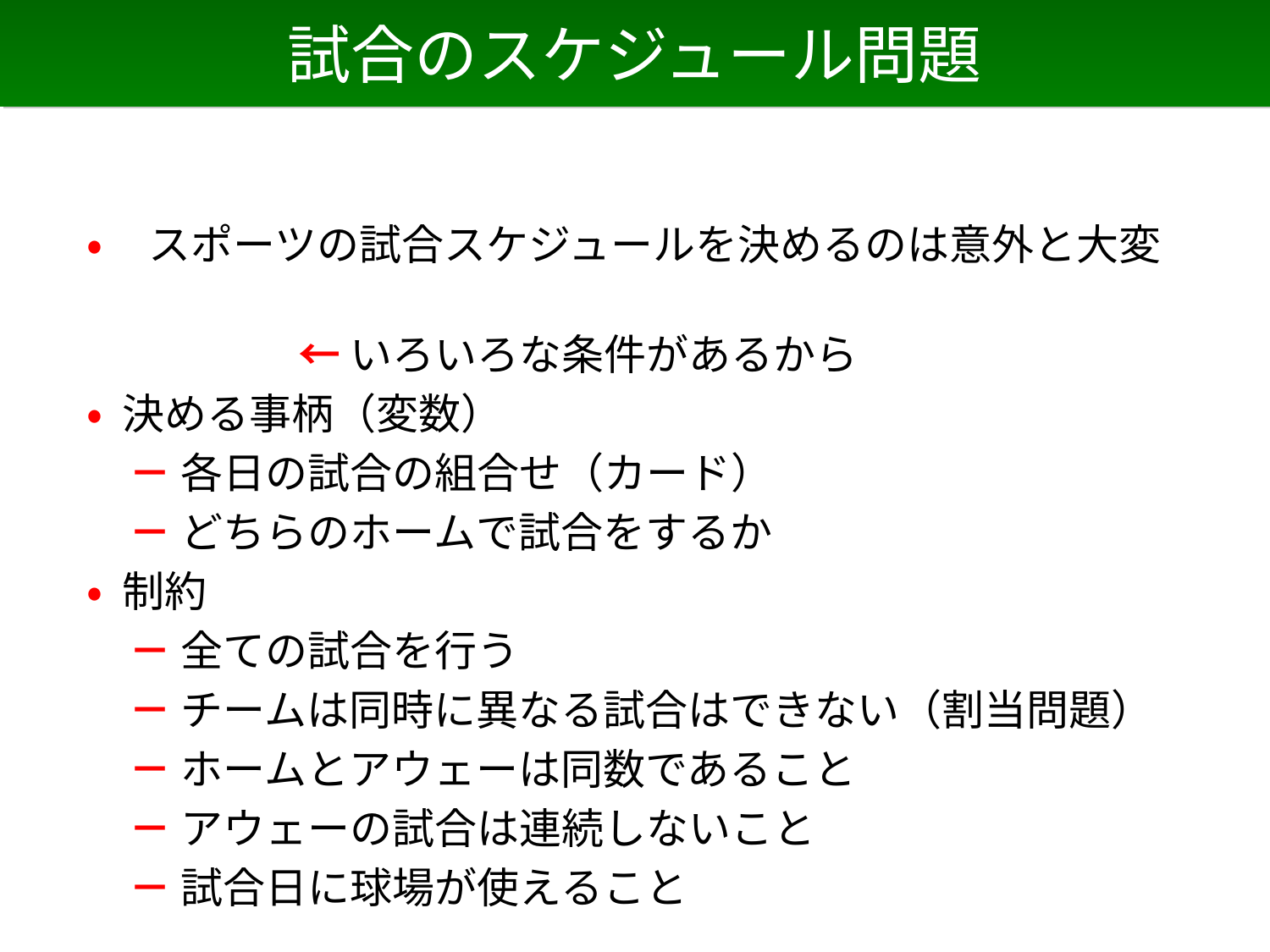

# 試合のスケジュール問題
• スポーツの試合スケジュールを決めるのは意外と大変
　　　　　← いろいろな条件があるから
• 決める事柄（変数）
　－ 各日の試合の組合せ（カード）
　－ どちらのホームで試合をするか
• 制約
　－ 全ての試合を行う
　－ チームは同時に異なる試合はできない（割当問題）
　－ ホームとアウェーは同数であること
　－ アウェーの試合は連続しないこと
　－ 試合日に球場が使えること